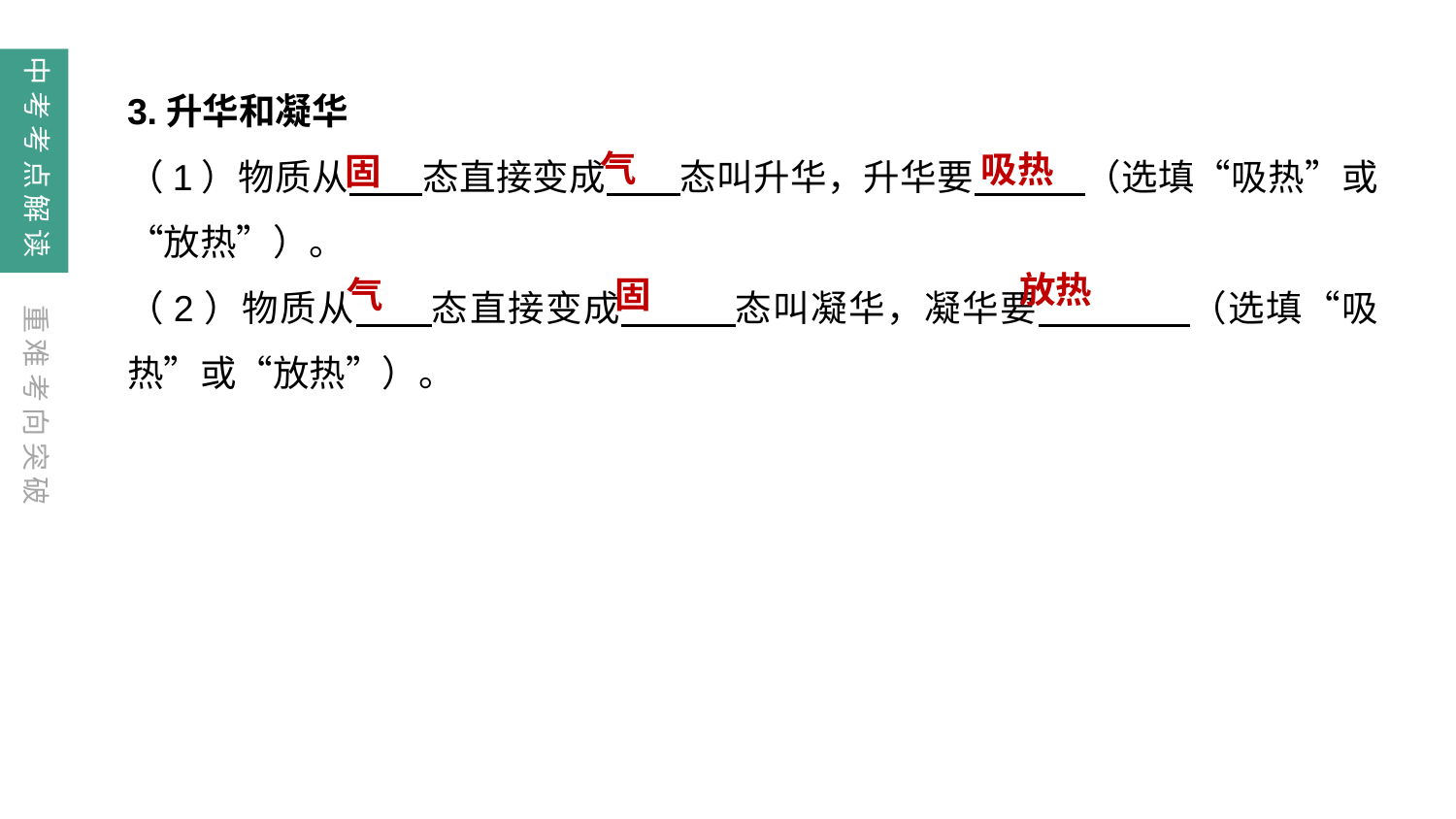

中考考点解读

3.升华和凝华
（1）物质从　　态直接变成　　态叫升华，升华要　　　（选填“吸热”或“放热”）。
（2）物质从　　态直接变成　　　态叫凝华，凝华要　　　　（选填“吸热”或“放热”）。
气
吸热
固
放热
气
固
重难考向突破